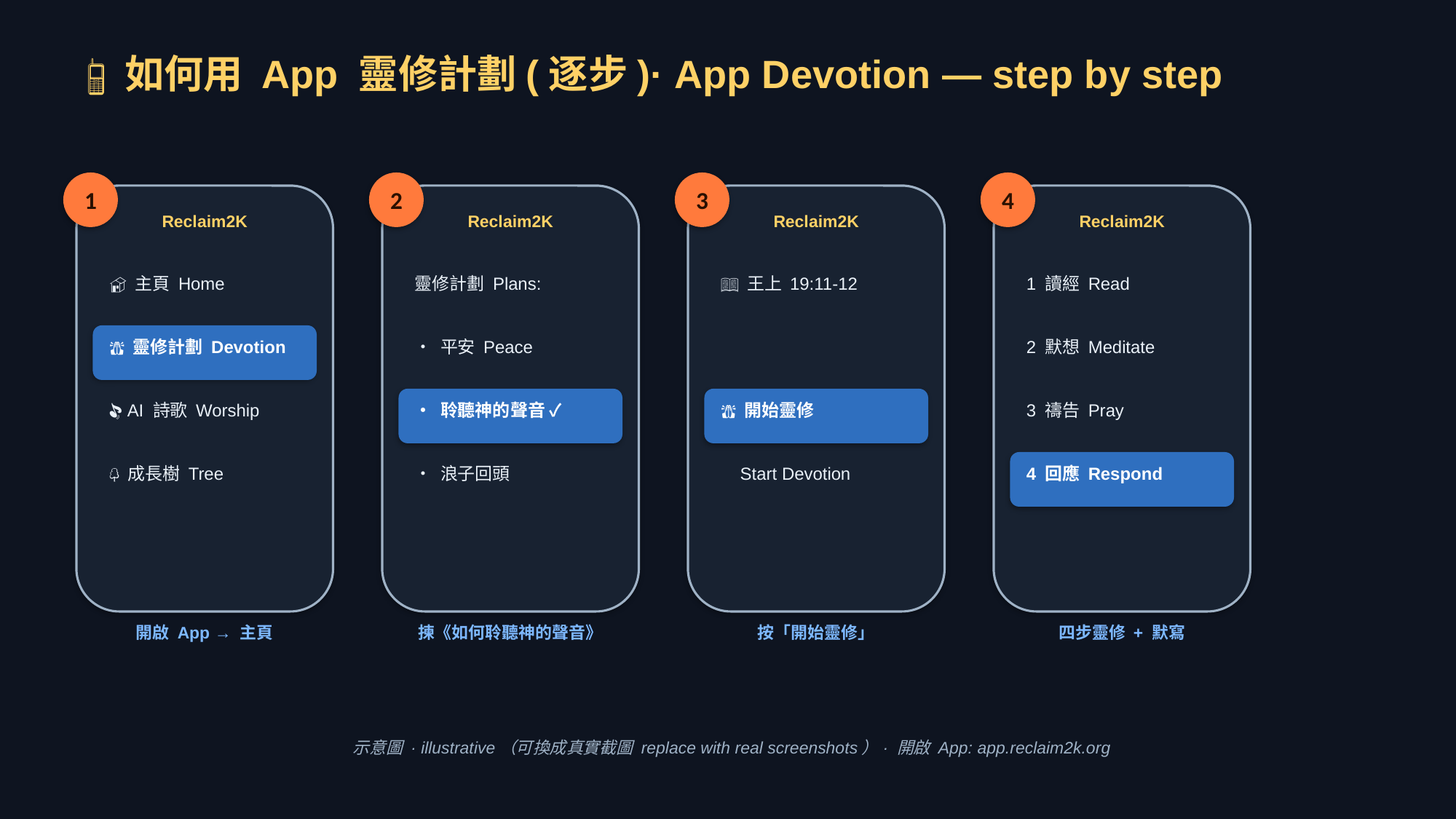

📱 如何用 App 靈修計劃(逐步)· App Devotion — step by step
1
2
3
4

Reclaim2K
Reclaim2K
Reclaim2K
Reclaim2K
🏠 主頁 Home
靈修計劃 Plans:
📖 王上 19:11-12
1 讀經 Read

🙏 靈修計劃 Devotion
• 平安 Peace

2 默想 Meditate

🎵 AI 詩歌 Worship
• 聆聽神的聲音 ✓
🙏 開始靈修
3 禱告 Pray

🌳 成長樹 Tree
• 浪子回頭
    Start Devotion
4 回應 Respond
開啟 App → 主頁
揀《如何聆聽神的聲音》
按「開始靈修」
四步靈修 + 默寫
示意圖 · illustrative（可換成真實截圖 replace with real screenshots）· 開啟 App: app.reclaim2k.org